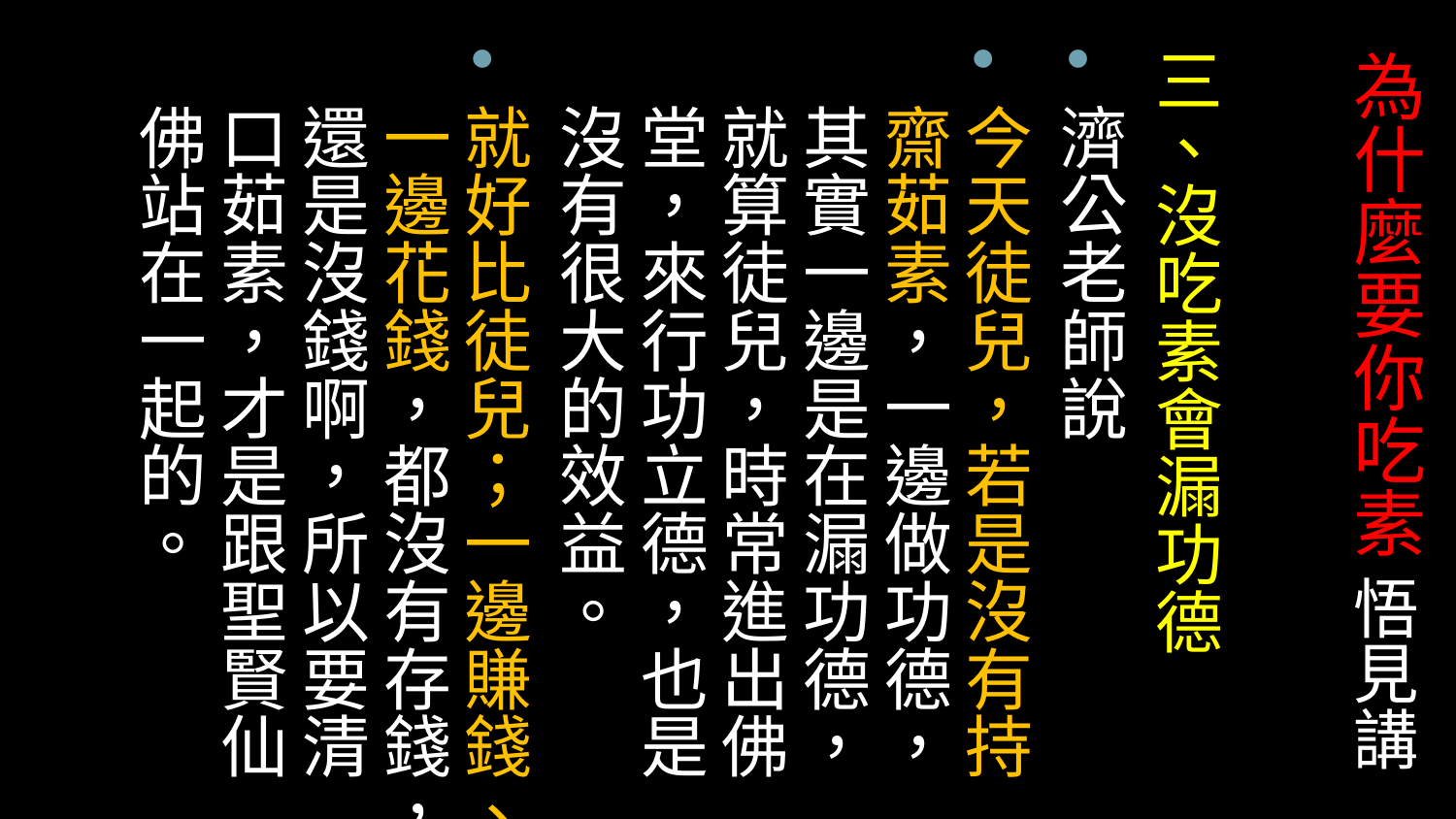

三、沒吃素會漏功德
濟公老師說
今天徒兒，若是沒有持齋茹素，一邊做功德，其實一邊是在漏功德，就算徒兒，時常進出佛堂，來行功立德，也是沒有很大的效益。
就好比徒兒；一邊賺錢、一邊花錢，都沒有存錢，還是沒錢啊，所以要清口茹素，才是跟聖賢仙佛站在一起的。

# 為什麼要你吃素 悟見講